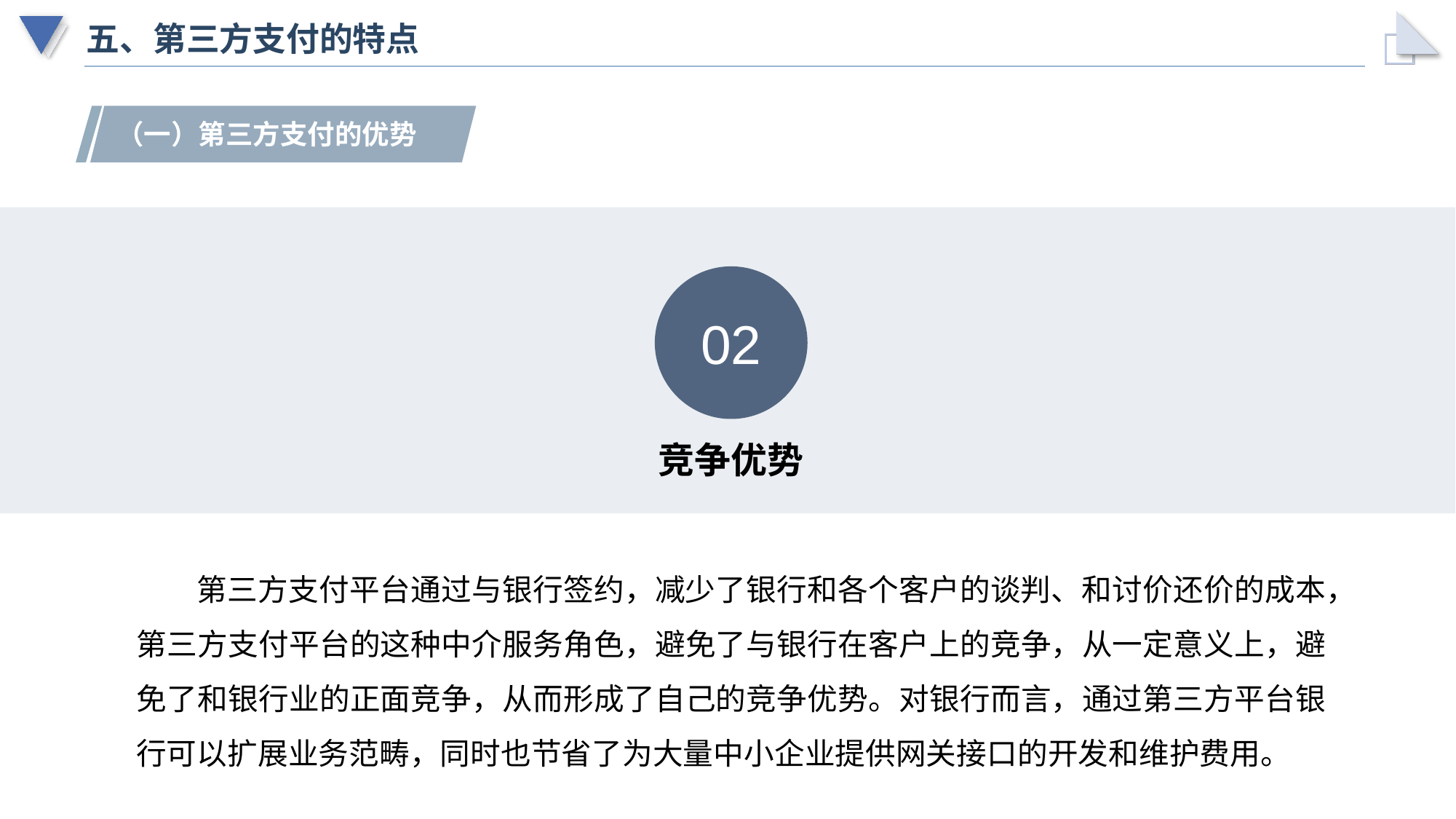

# 五、第三方支付的特点

（一）第三方支付的优势

02
竞争优势
第三方支付平台通过与银行签约，减少了银行和各个客户的谈判、和讨价还价的成本，第三方支付平台的这种中介服务角色，避免了与银行在客户上的竞争，从一定意义上，避免了和银行业的正面竞争，从而形成了自己的竞争优势。对银行而言，通过第三方平台银行可以扩展业务范畴，同时也节省了为大量中小企业提供网关接口的开发和维护费用。